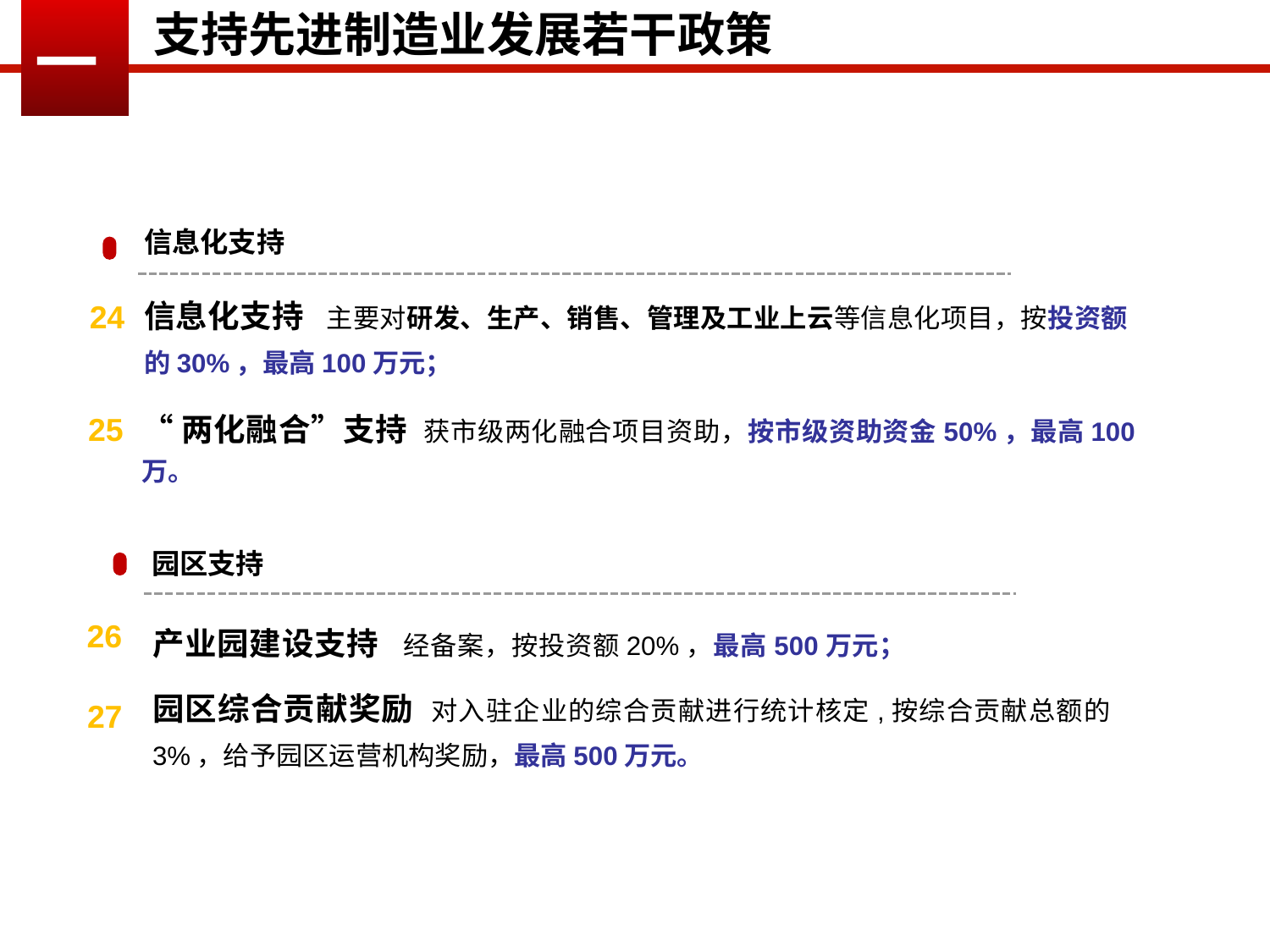

支持先进制造业发展若干政策

一

信息化支持

信息化支持   主要对研发、生产、销售、管理及工业上云等信息化项目，按投资额的30%，最高100万元；
24
“两化融合”支持  获市级两化融合项目资助，按市级资助资金50%，最高100万。
25
园区支持

产业园建设支持   经备案，按投资额20%，最高500万元；
26
园区综合贡献奖励  对入驻企业的综合贡献进行统计核定,按综合贡献总额的3%，给予园区运营机构奖励，最高500万元。
27